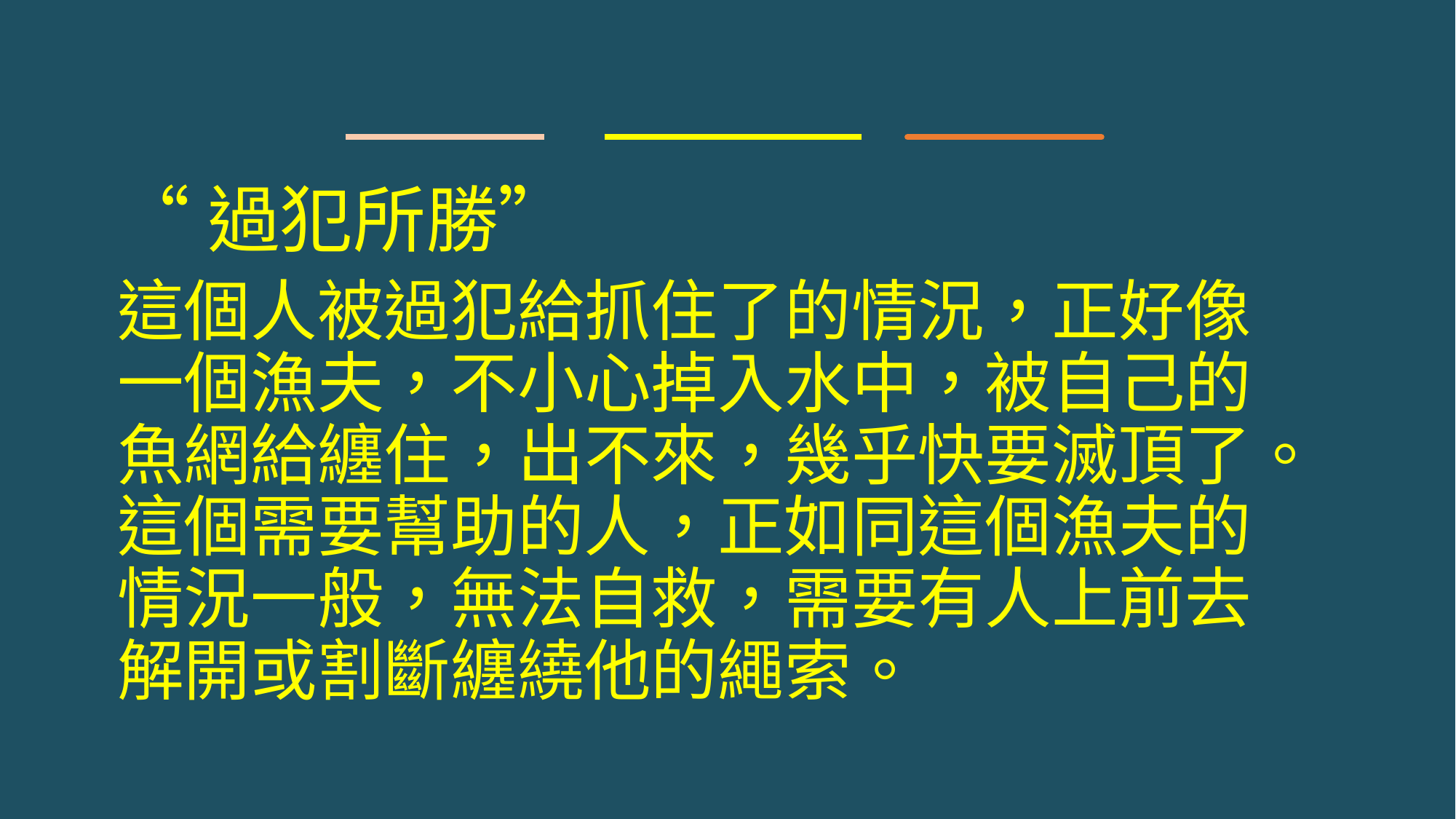

“過犯所勝”
這個人被過犯給抓住了的情況，正好像一個漁夫，不小心掉入水中，被自己的魚網給纏住，出不來，幾乎快要滅頂了。這個需要幫助的人，正如同這個漁夫的情況一般，無法自救，需要有人上前去解開或割斷纏繞他的繩索。